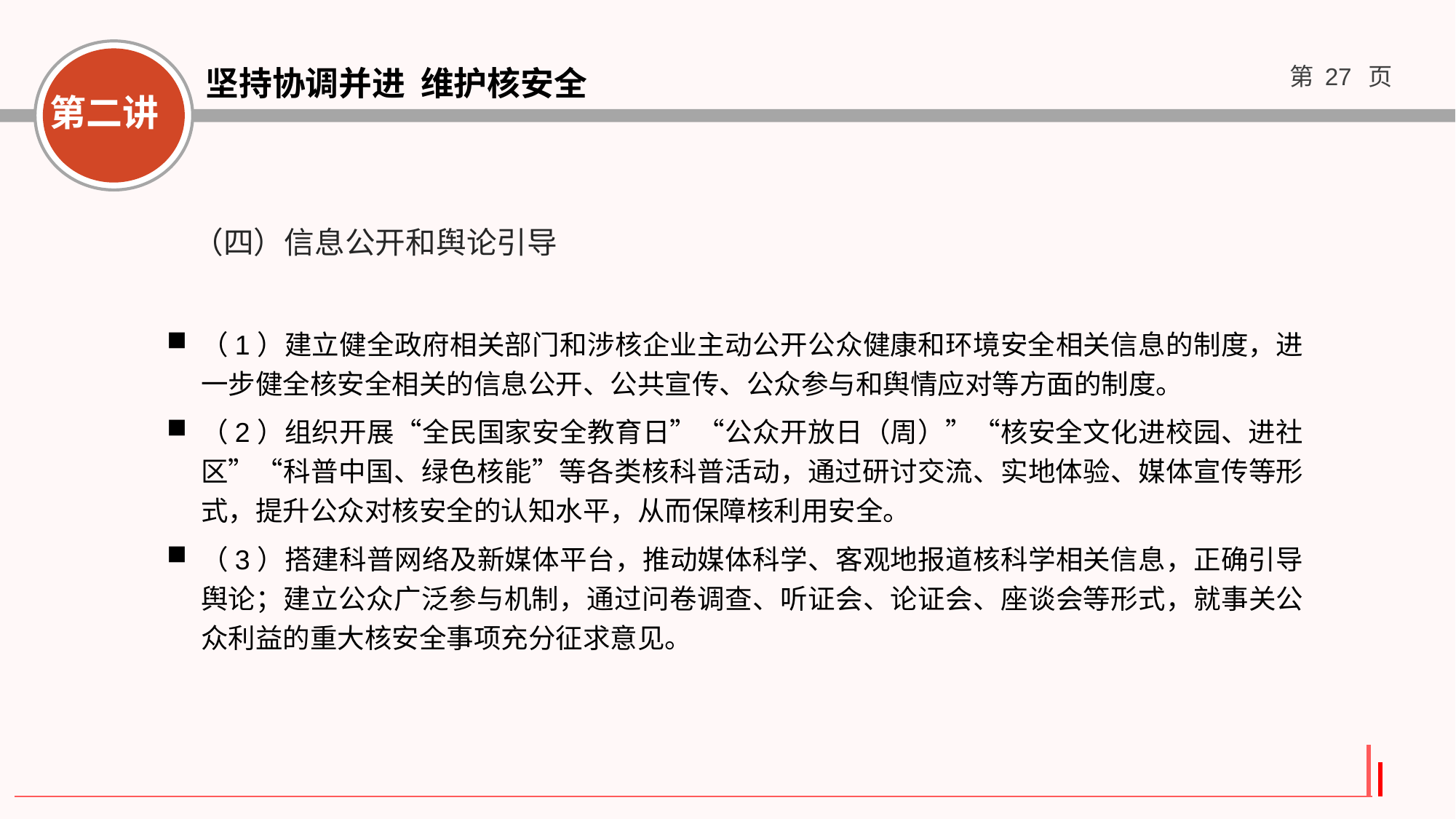

（四）信息公开和舆论引导
（1）建立健全政府相关部门和涉核企业主动公开公众健康和环境安全相关信息的制度，进一步健全核安全相关的信息公开、公共宣传、公众参与和舆情应对等方面的制度。
（2）组织开展“全民国家安全教育日”“公众开放日（周）”“核安全文化进校园、进社区”“科普中国、绿色核能”等各类核科普活动，通过研讨交流、实地体验、媒体宣传等形式，提升公众对核安全的认知水平，从而保障核利用安全。
（3）搭建科普网络及新媒体平台，推动媒体科学、客观地报道核科学相关信息，正确引导舆论；建立公众广泛参与机制，通过问卷调查、听证会、论证会、座谈会等形式，就事关公众利益的重大核安全事项充分征求意见。